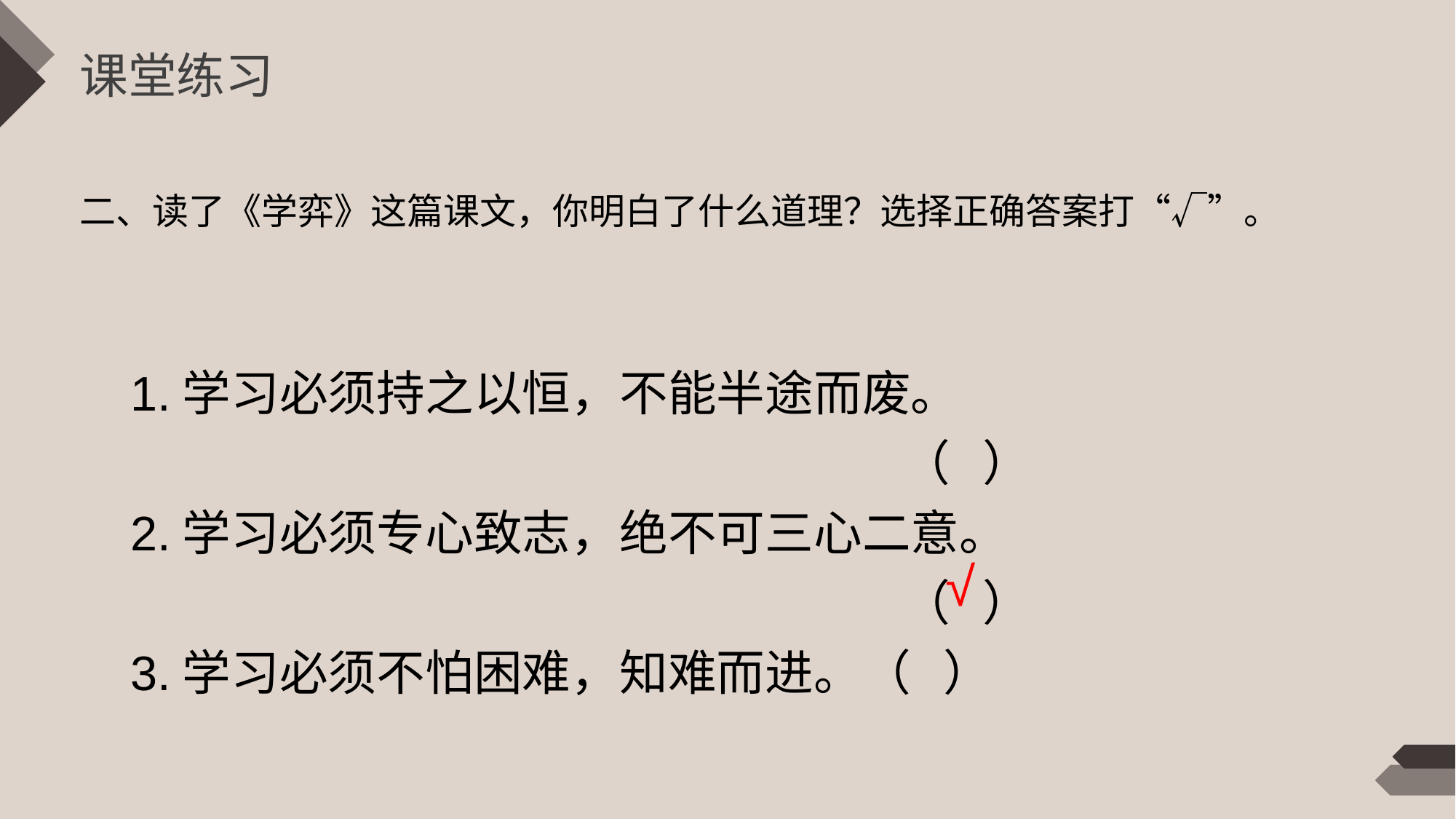

课堂练习
二、读了《学弈》这篇课文，你明白了什么道理？选择正确答案打“√”。
1.学习必须持之以恒，不能半途而废。
（   ）
2.学习必须专心致志，绝不可三心二意。
（   ）
3.学习必须不怕困难，知难而进。（   ）
√